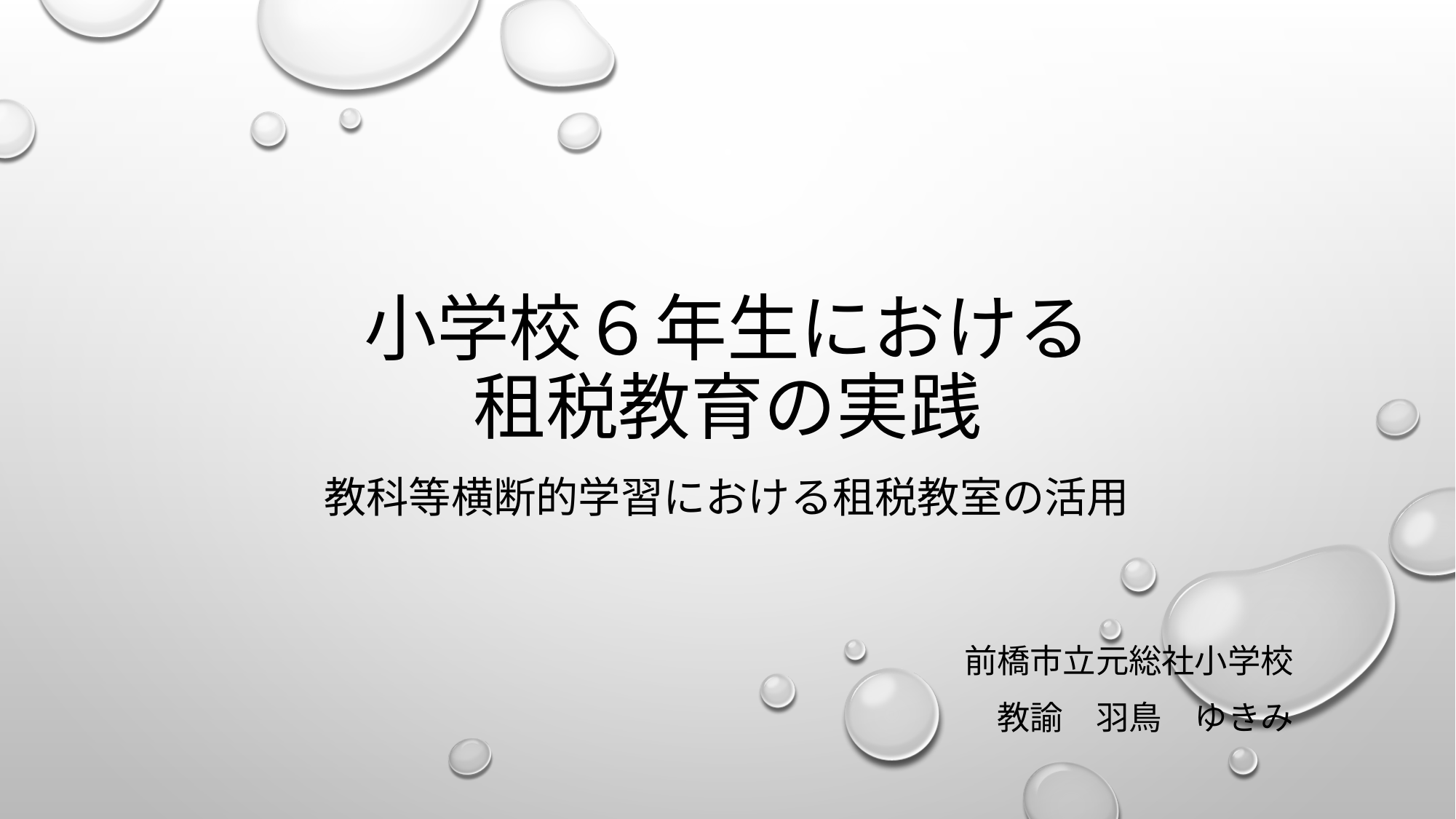

# 小学校６年生における 租税教育の実践
教科等横断的学習における租税教室の活用
前橋市立元総社小学校
　教諭　羽鳥　ゆきみ